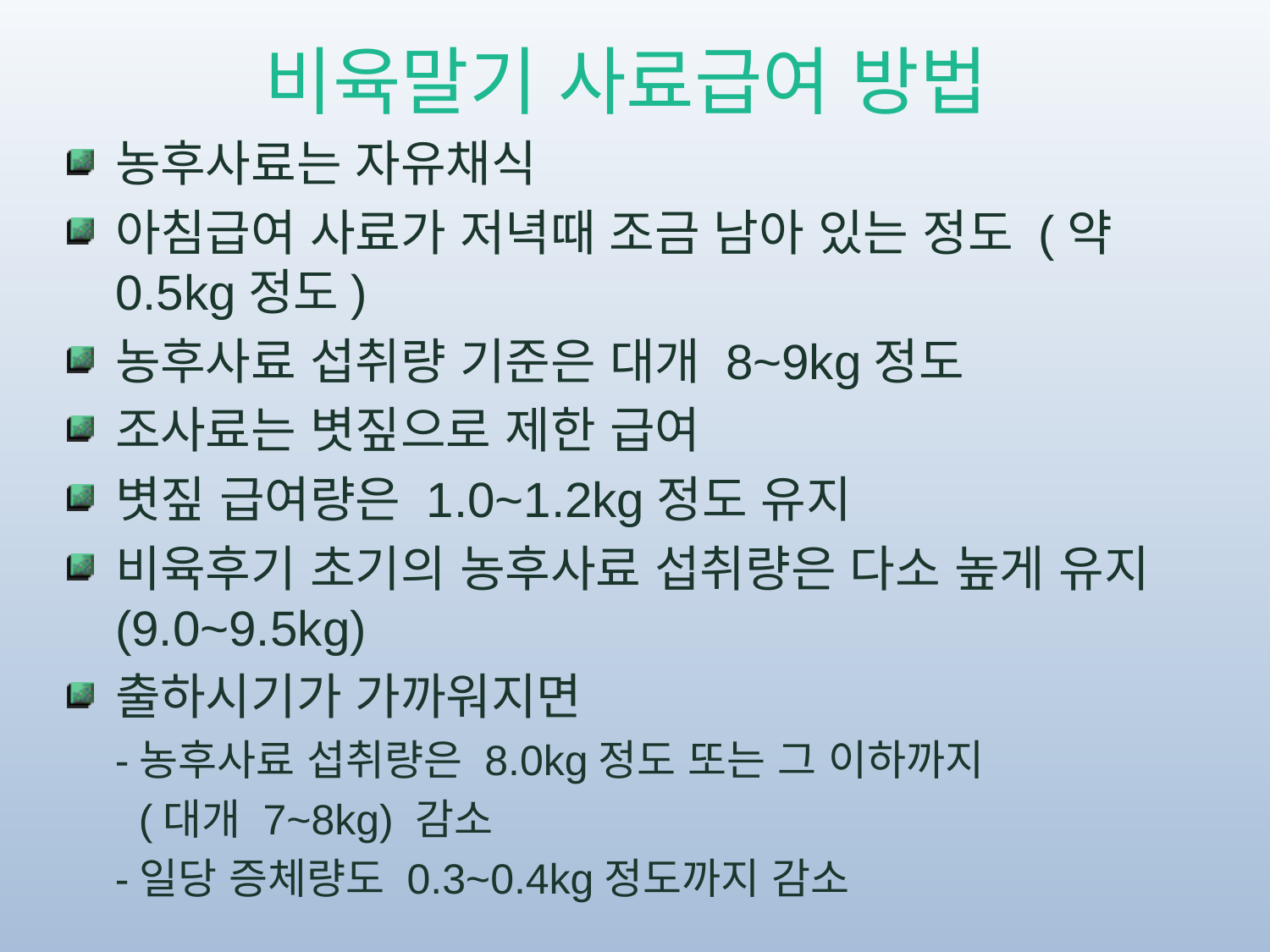

# 비육말기 사료급여 방법
농후사료는 자유채식
아침급여 사료가 저녁때 조금 남아 있는 정도 (약 0.5kg정도)
농후사료 섭취량 기준은 대개 8~9kg정도
조사료는 볏짚으로 제한 급여
볏짚 급여량은 1.0~1.2kg정도 유지
비육후기 초기의 농후사료 섭취량은 다소 높게 유지 (9.0~9.5kg)
출하시기가 가까워지면
    -농후사료 섭취량은 8.0kg정도 또는 그 이하까지
      (대개 7~8kg) 감소
    -일당 증체량도 0.3~0.4kg정도까지 감소